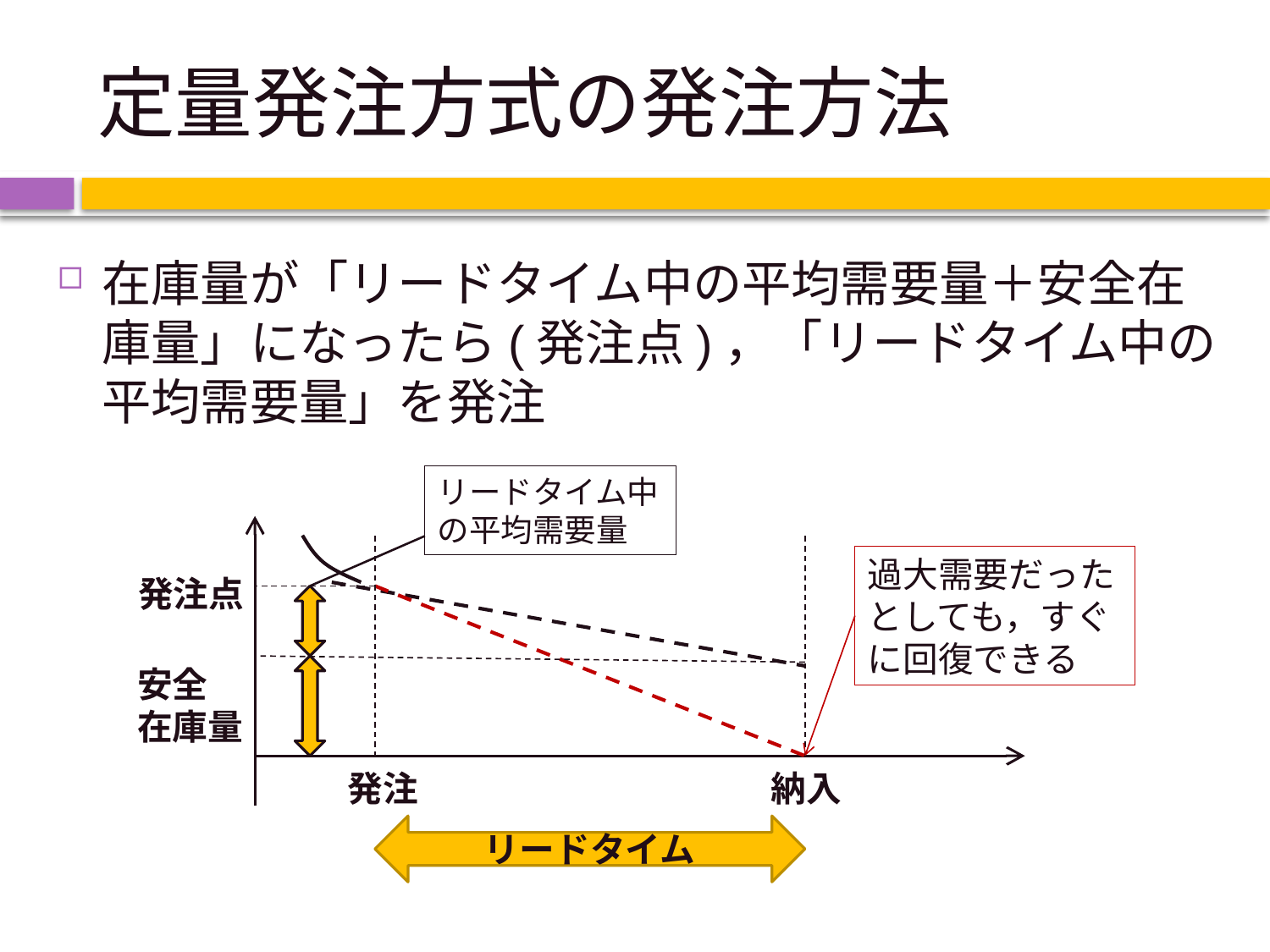

# 定量発注方式の発注方法
在庫量が「リードタイム中の平均需要量＋安全在庫量」になったら(発注点)，「リードタイム中の平均需要量」を発注
リードタイム中の平均需要量

過大需要だったとしても，すぐに回復できる
発注点

安全
在庫量

発注
納入
リードタイム